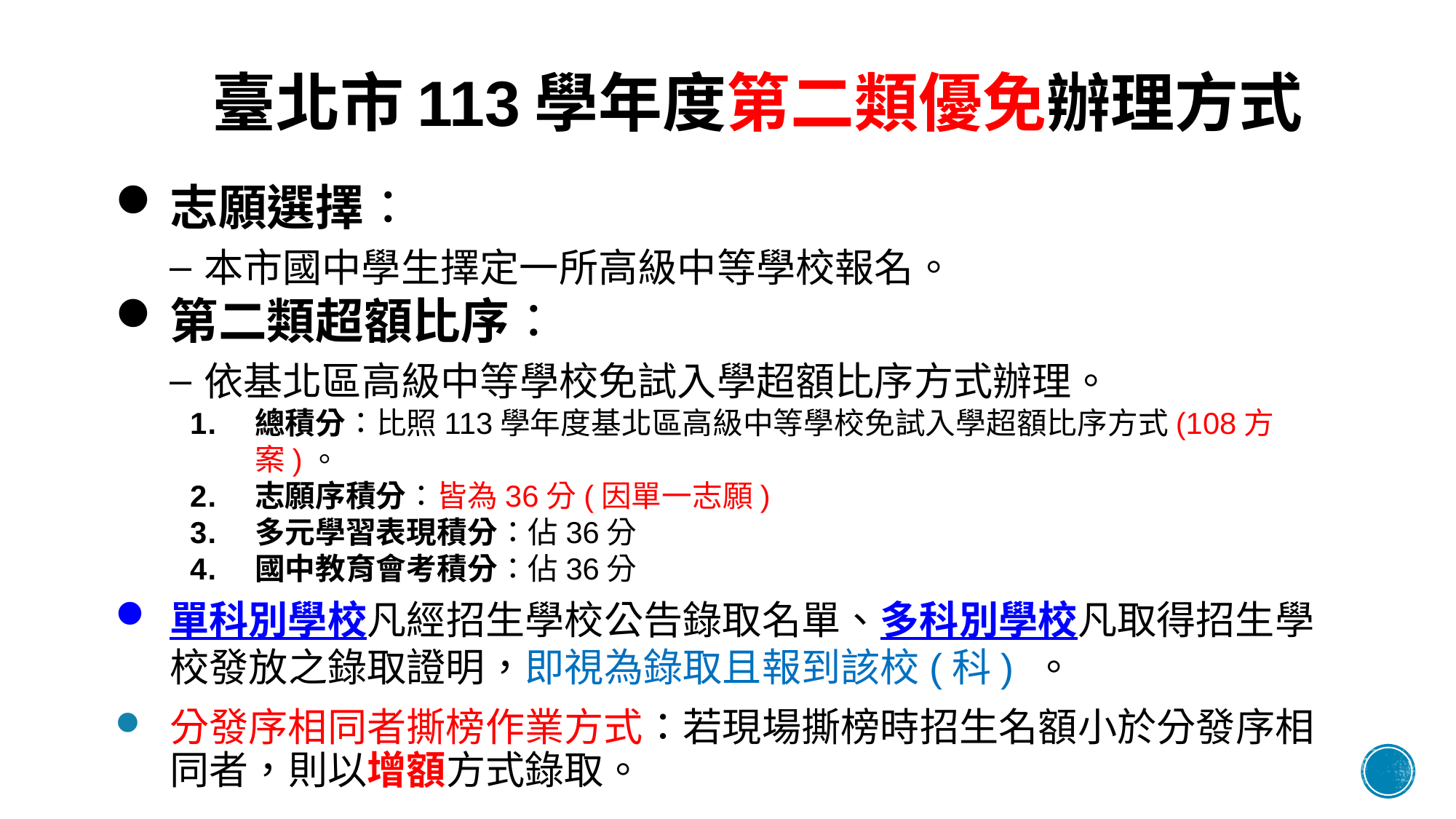

# 臺北市113學年度第二類優免辦理方式
志願選擇：
本市國中學生擇定一所高級中等學校報名。
第二類超額比序：
依基北區高級中等學校免試入學超額比序方式辦理。
總積分：比照113學年度基北區高級中等學校免試入學超額比序方式(108方案)。
志願序積分：皆為36分(因單一志願)
多元學習表現積分：佔36分
國中教育會考積分：佔36分
單科別學校凡經招生學校公告錄取名單、多科別學校凡取得招生學校發放之錄取證明，即視為錄取且報到該校(科) 。
分發序相同者撕榜作業方式：若現場撕榜時招生名額小於分發序相同者，則以增額方式錄取。